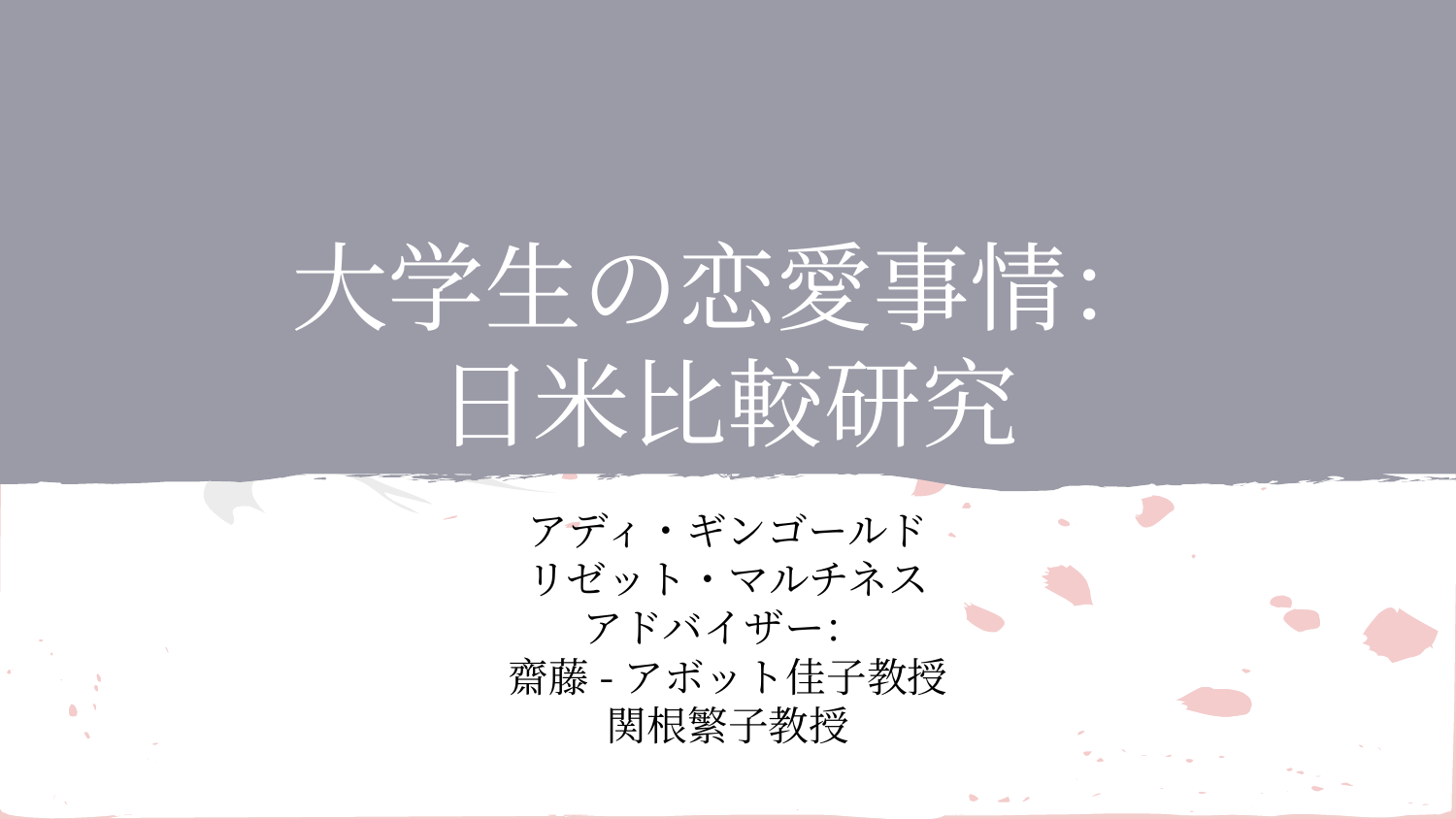

# 大学生の恋愛事情：
日米比較研究
アディ・ギンゴールド
リゼット・マルチネス
アドバイザー：
齋藤-アボット佳子教授
関根繁子教授